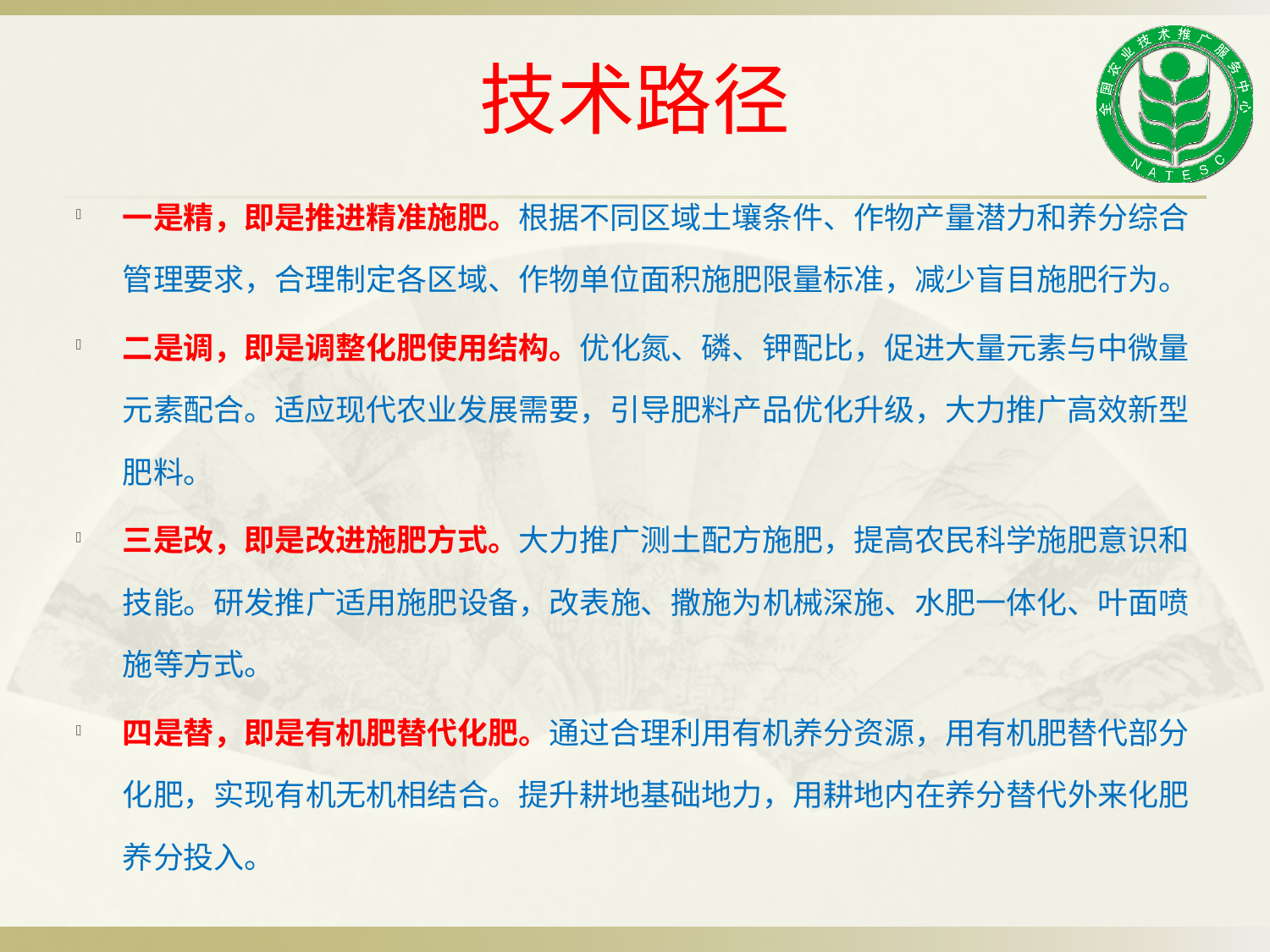

# 技术路径
一是精，即是推进精准施肥。根据不同区域土壤条件、作物产量潜力和养分综合管理要求，合理制定各区域、作物单位面积施肥限量标准，减少盲目施肥行为。
二是调，即是调整化肥使用结构。优化氮、磷、钾配比，促进大量元素与中微量元素配合。适应现代农业发展需要，引导肥料产品优化升级，大力推广高效新型肥料。
三是改，即是改进施肥方式。大力推广测土配方施肥，提高农民科学施肥意识和技能。研发推广适用施肥设备，改表施、撒施为机械深施、水肥一体化、叶面喷施等方式。
四是替，即是有机肥替代化肥。通过合理利用有机养分资源，用有机肥替代部分化肥，实现有机无机相结合。提升耕地基础地力，用耕地内在养分替代外来化肥养分投入。